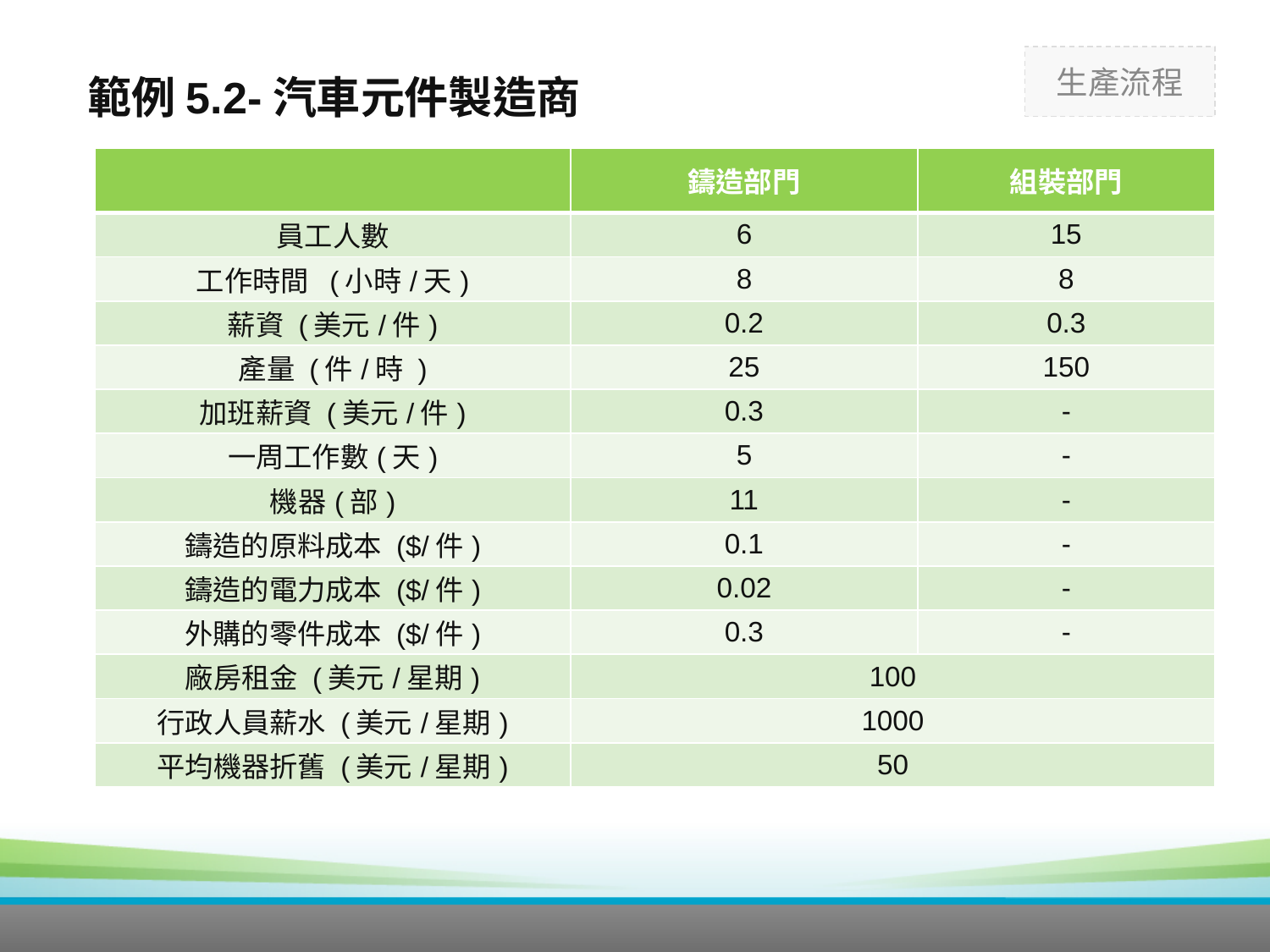

範例5.2-汽車元件製造商
|  | 鑄造部門 | 組裝部門 |
| --- | --- | --- |
| 員工人數 | 6 | 15 |
| 工作時間 (小時/天) | 8 | 8 |
| 薪資 (美元/件) | 0.2 | 0.3 |
| 產量 (件/時 ) | 25 | 150 |
| 加班薪資 (美元/件) | 0.3 | - |
| 一周工作數(天) | 5 | - |
| 機器(部) | 11 | - |
| 鑄造的原料成本 ($/件) | 0.1 | - |
| 鑄造的電力成本 ($/件) | 0.02 | - |
| 外購的零件成本 ($/件) | 0.3 | - |
| 廠房租金 (美元/星期) | 100 |  |
| 行政人員薪水 (美元/星期) | 1000 |  |
| 平均機器折舊 (美元/星期) | 50 |  |